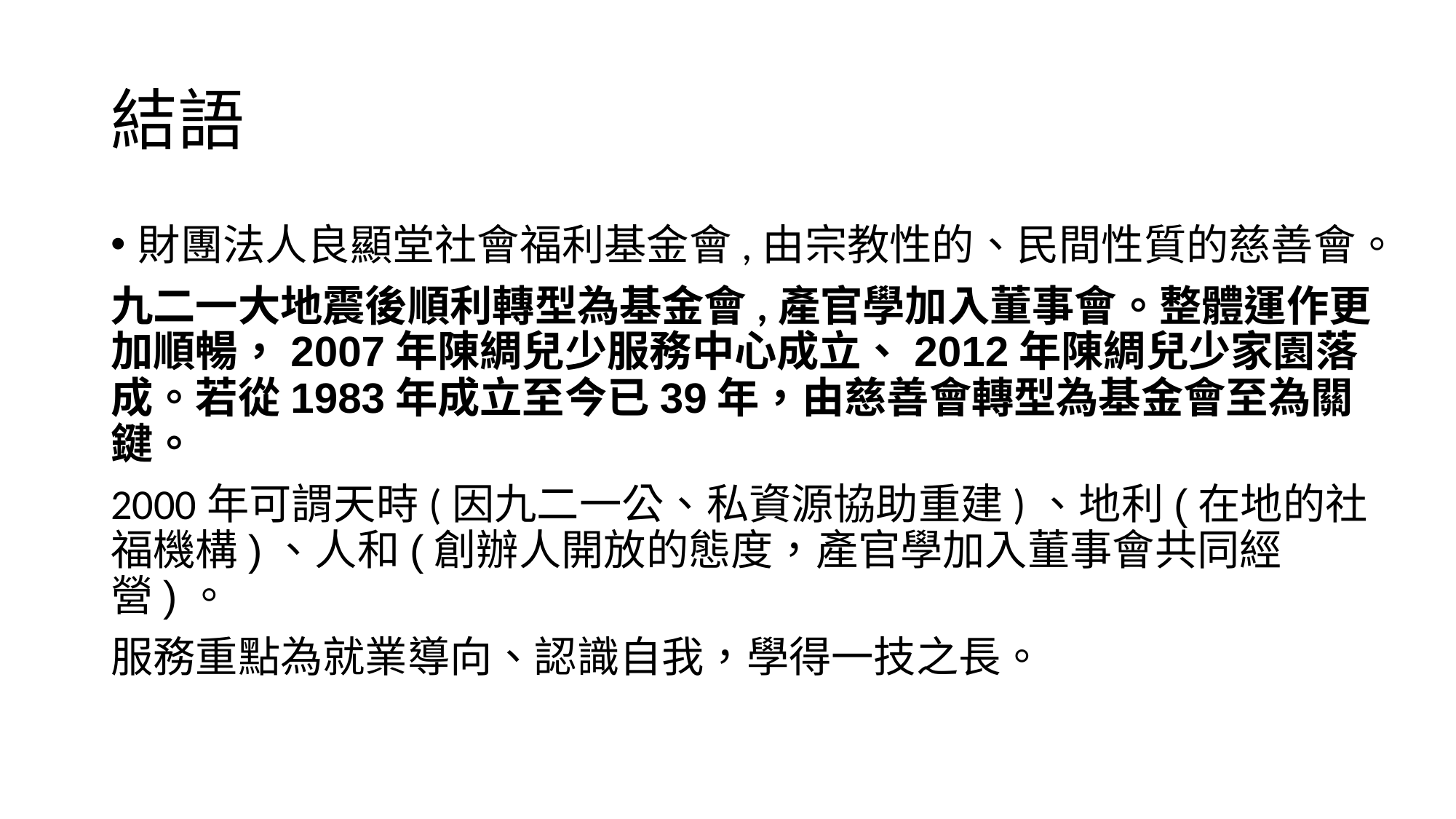

# 結語
財團法人良顯堂社會福利基金會,由宗教性的、民間性質的慈善會。
九二一大地震後順利轉型為基金會,產官學加入董事會。整體運作更加順暢，2007年陳綢兒少服務中心成立、2012年陳綢兒少家園落成。若從1983年成立至今已39年，由慈善會轉型為基金會至為關鍵。
2000年可謂天時(因九二一公、私資源協助重建)、地利(在地的社福機構)、人和(創辦人開放的態度，產官學加入董事會共同經營)。
服務重點為就業導向、認識自我，學得一技之長。